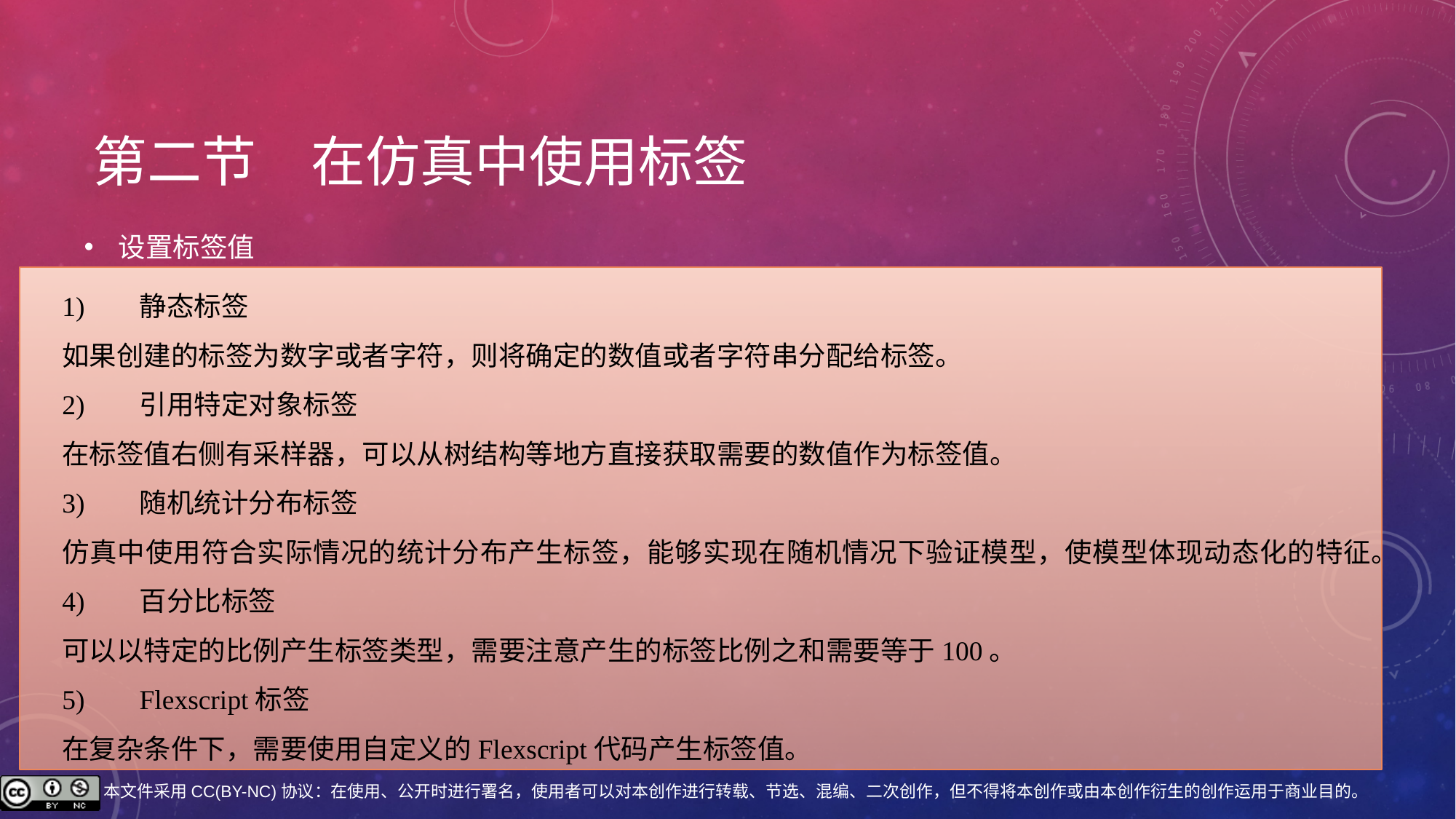

# 第二节	在仿真中使用标签
设置标签值
1)	静态标签
如果创建的标签为数字或者字符，则将确定的数值或者字符串分配给标签。
2)	引用特定对象标签
在标签值右侧有采样器，可以从树结构等地方直接获取需要的数值作为标签值。
3)	随机统计分布标签
仿真中使用符合实际情况的统计分布产生标签，能够实现在随机情况下验证模型，使模型体现动态化的特征。
4)	百分比标签
可以以特定的比例产生标签类型，需要注意产生的标签比例之和需要等于100。
5)	Flexscript标签
在复杂条件下，需要使用自定义的Flexscript代码产生标签值。